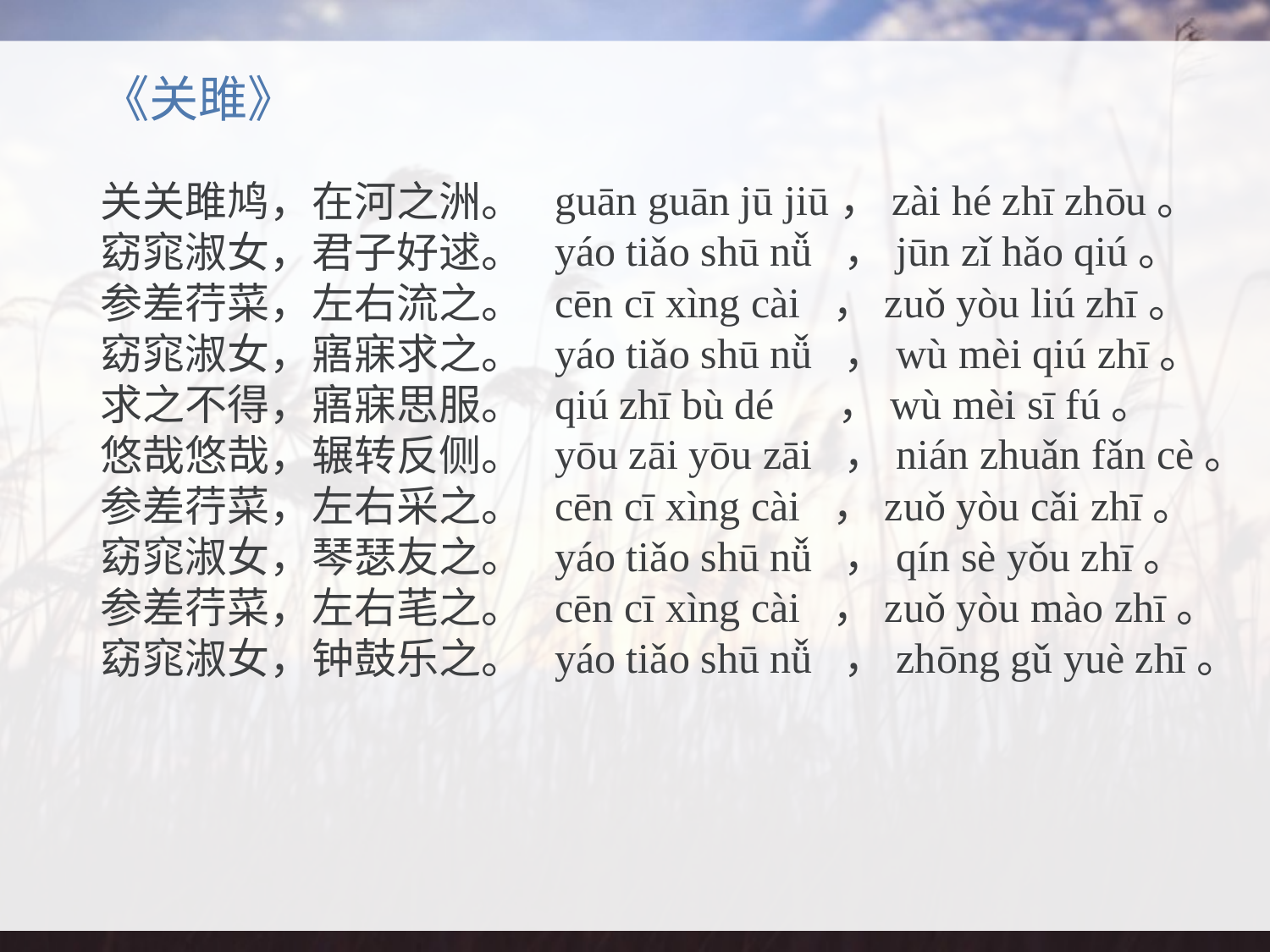

# 《关雎》
guān guān jū jiū，zài hé zhī zhōu。
yáo tiǎo shū nǚ  ，jūn zǐ hǎo qiú。
cēn cī xìng cài  ，zuǒ yòu liú zhī。
yáo tiǎo shū nǚ  ，wù mèi qiú zhī。
qiú zhī bù dé     ，wù mèi sī fú。
yōu zāi yōu zāi  ，nián zhuǎn fǎn cè。
cēn cī xìng cài  ，zuǒ yòu cǎi zhī。
yáo tiǎo shū nǚ  ，qín sè yǒu zhī。
cēn cī xìng cài  ，zuǒ yòu mào zhī。
yáo tiǎo shū nǚ  ，zhōng gǔ yuè zhī。
关关雎鸠，在河之洲。
窈窕淑女，君子好逑。
参差荇菜，左右流之。
窈窕淑女，寤寐求之。
求之不得，寤寐思服。
悠哉悠哉，辗转反侧。
参差荇菜，左右采之。
窈窕淑女，琴瑟友之。
参差荇菜，左右芼之。
窈窕淑女，钟鼓乐之。